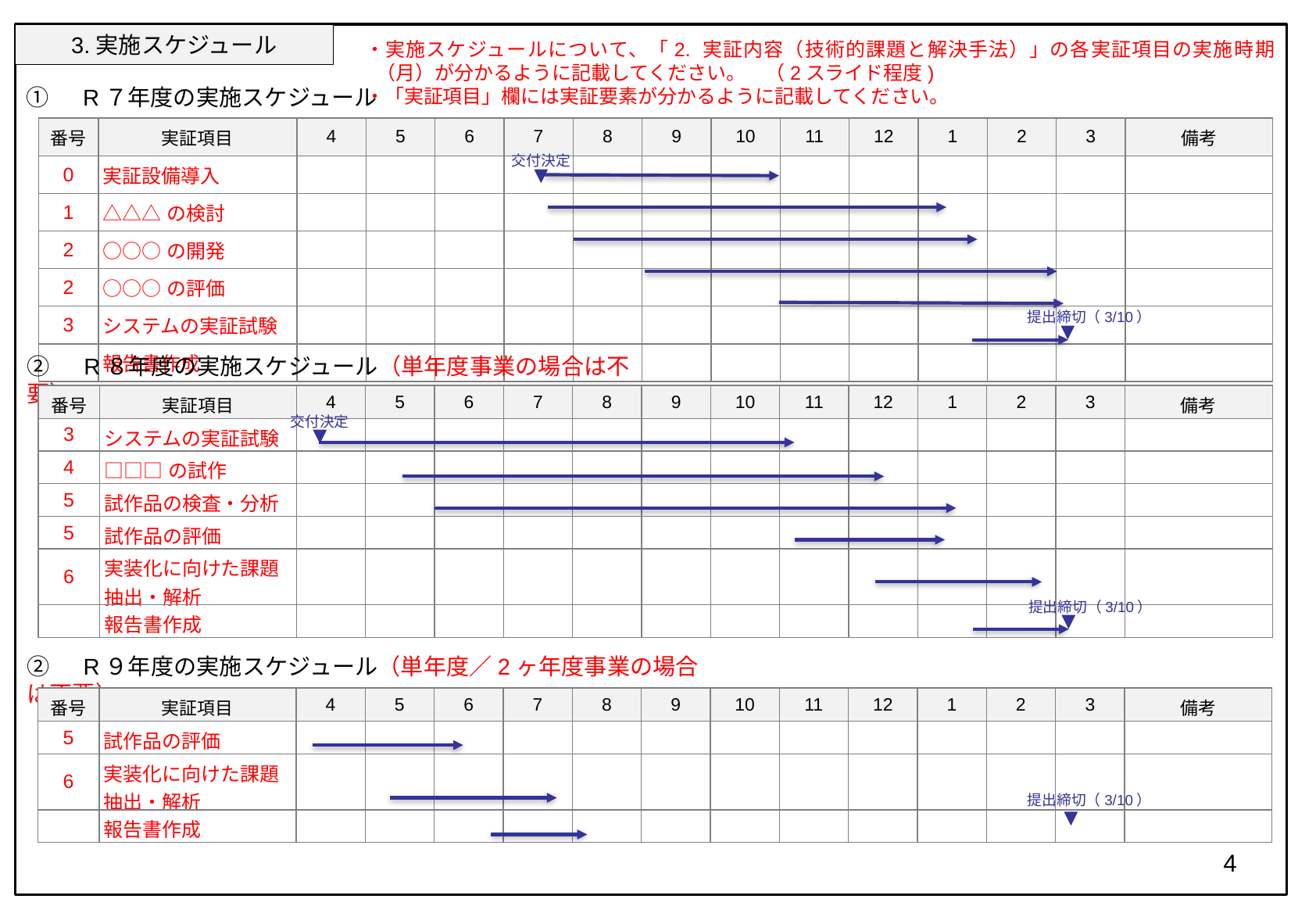

3.実施スケジュール
・実施スケジュールについて、「2. 実証内容（技術的課題と解決手法）」の各実証項目の実施時期（月）が分かるように記載してください。　（2スライド程度)
・「実証項目」欄には実証要素が分かるように記載してください。
①　R７年度の実施スケジュール
| 番号 | 実証項目 | 4 | 5 | 6 | 7 | 8 | 9 | 10 | 11 | 12 | 1 | 2 | 3 | 備考 |
| --- | --- | --- | --- | --- | --- | --- | --- | --- | --- | --- | --- | --- | --- | --- |
| 0 | 実証設備導入 |  |  |  |  |  |  |  |  |  |  |  |  |  |
| 1 | △△△の検討 |  |  |  |  |  |  |  |  |  |  |  |  |  |
| 2 | ○○○の開発 |  |  |  |  |  |  |  |  |  |  |  |  |  |
| 2 | ○○○の評価 |  |  |  |  |  |  |  |  |  |  |  |  |  |
| 3 | システムの実証試験 |  |  |  |  |  |  |  |  |  |  |  |  |  |
|  | 報告書作成 |  |  |  |  |  |  |  |  |  |  |  |  |  |
交付決定

提出締切（3/10）

②　R８年度の実施スケジュール（単年度事業の場合は不要）
| 番号 | 実証項目 | 4 | 5 | 6 | 7 | 8 | 9 | 10 | 11 | 12 | 1 | 2 | 3 | 備考 |
| --- | --- | --- | --- | --- | --- | --- | --- | --- | --- | --- | --- | --- | --- | --- |
| 3 | システムの実証試験 |  |  |  |  |  |  |  |  |  |  |  |  |  |
| 4 | □□□の試作 |  |  |  |  |  |  |  |  |  |  |  |  |  |
| 5 | 試作品の検査・分析 |  |  |  |  |  |  |  |  |  |  |  |  |  |
| 5 | 試作品の評価 |  |  |  |  |  |  |  |  |  |  |  |  |  |
| 6 | 実装化に向けた課題抽出・解析 |  |  |  |  |  |  |  |  |  |  |  |  |  |
|  | 報告書作成 |  |  |  |  |  |  |  |  |  |  |  |  |  |
交付決定

提出締切（3/10）

②　R９年度の実施スケジュール（単年度／2ヶ年度事業の場合は不要）
| 番号 | 実証項目 | 4 | 5 | 6 | 7 | 8 | 9 | 10 | 11 | 12 | 1 | 2 | 3 | 備考 |
| --- | --- | --- | --- | --- | --- | --- | --- | --- | --- | --- | --- | --- | --- | --- |
| 5 | 試作品の評価 |  |  |  |  |  |  |  |  |  |  |  |  |  |
| 6 | 実装化に向けた課題抽出・解析 |  |  |  |  |  |  |  |  |  |  |  |  |  |
|  | 報告書作成 |  |  |  |  |  |  |  |  |  |  |  |  |  |
提出締切（3/10）

4